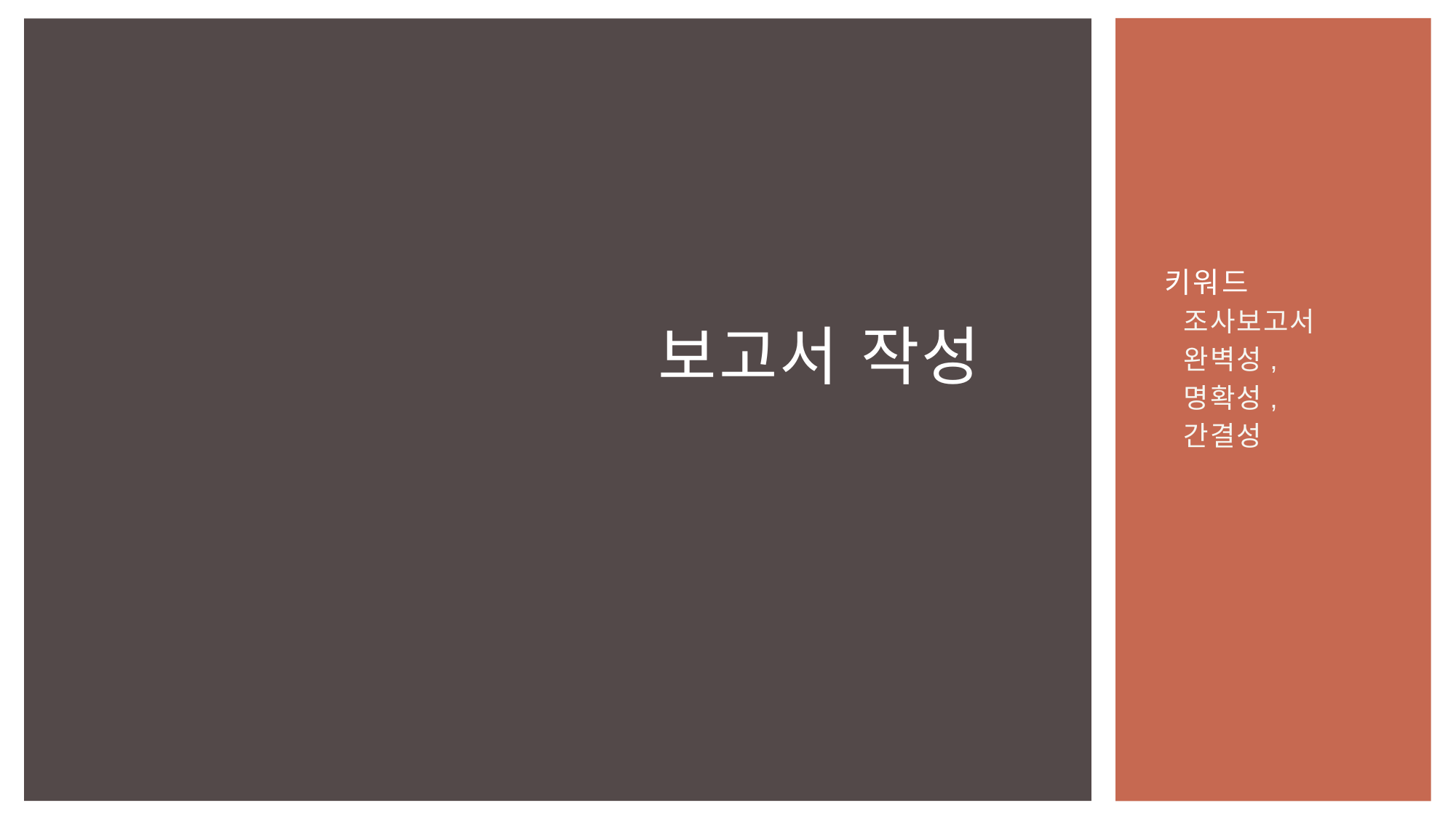

# 보고서 작성
키워드
조사보고서
완벽성,
명확성,
간결성